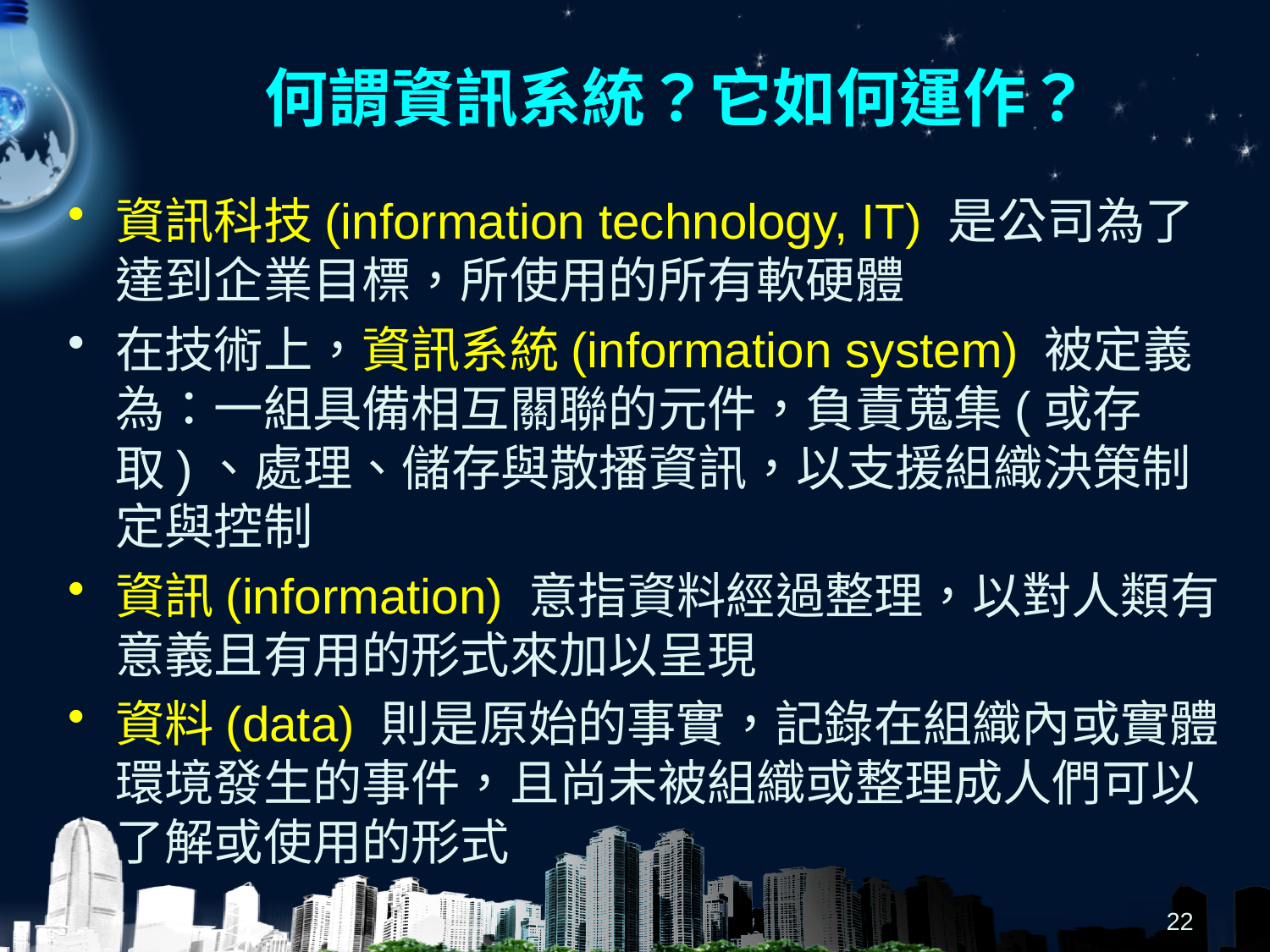

# 何謂資訊系統？它如何運作？
資訊科技(information technology, IT) 是公司為了達到企業目標，所使用的所有軟硬體
在技術上，資訊系統(information system) 被定義為：一組具備相互關聯的元件，負責蒐集(或存取)、處理、儲存與散播資訊，以支援組織決策制定與控制
資訊(information) 意指資料經過整理，以對人類有意義且有用的形式來加以呈現
資料(data) 則是原始的事實，記錄在組織內或實體環境發生的事件，且尚未被組織或整理成人們可以了解或使用的形式
22